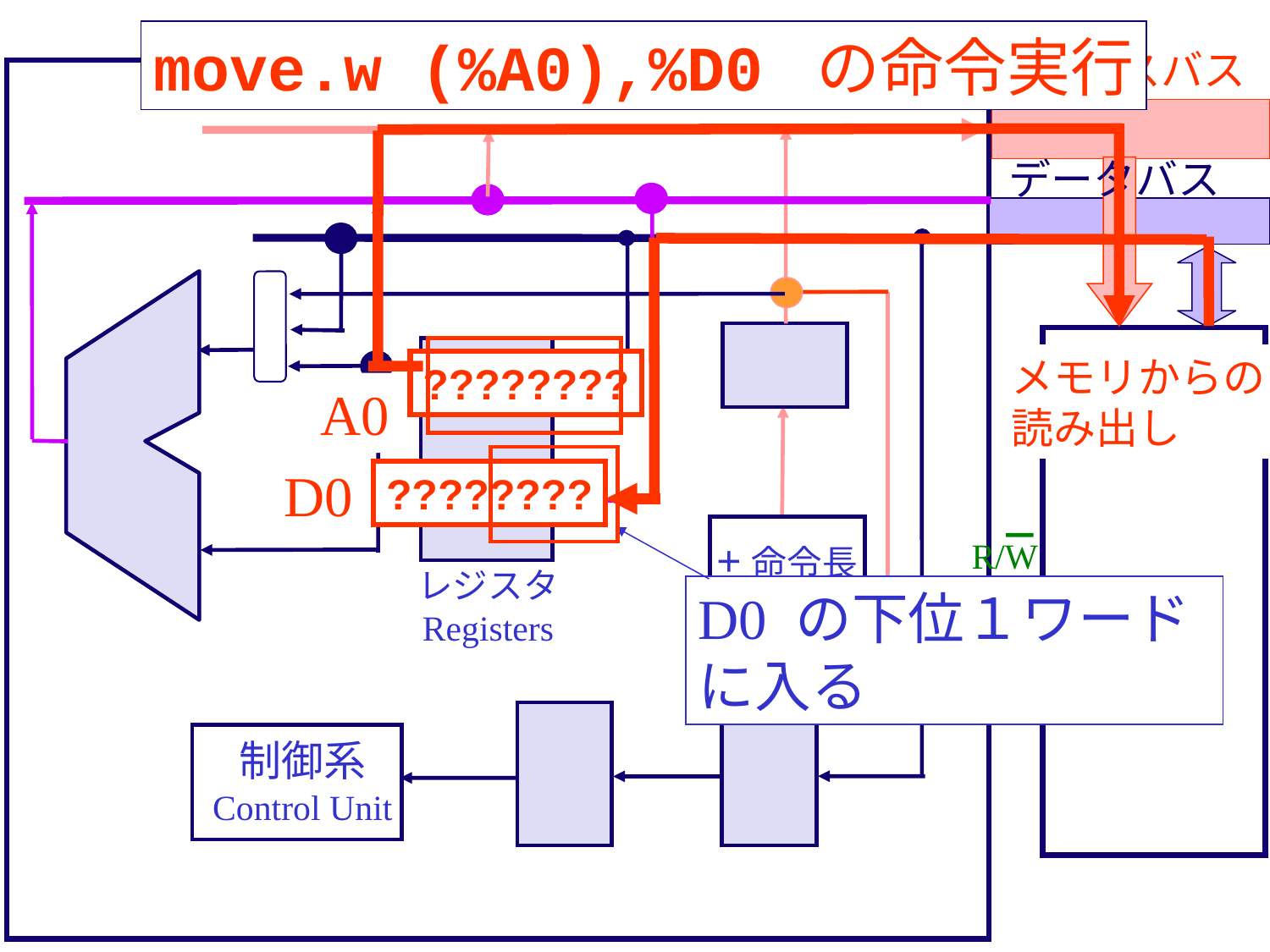

move.w (%A0),%D0 の命令実行
アドレスバス

データバス

メモリからの
読み出し

????????

A0

D0
????????

+命令長

R/W

レジスタ
Registers
D0 の下位１ワード
に入る

制御系
Control Unit